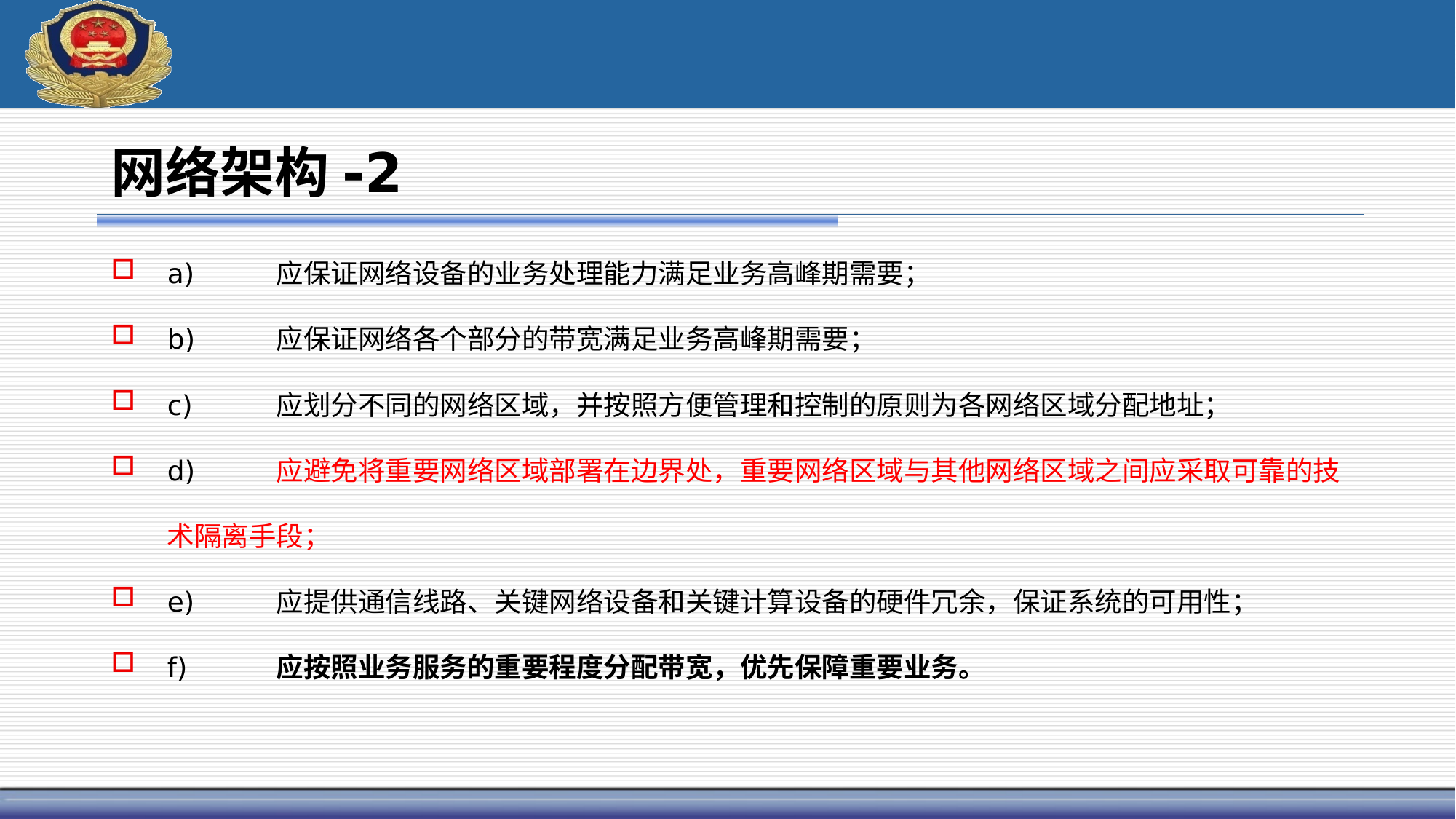

# 网络架构-2
a)	应保证网络设备的业务处理能力满足业务高峰期需要；
b)	应保证网络各个部分的带宽满足业务高峰期需要；
c)	应划分不同的网络区域，并按照方便管理和控制的原则为各网络区域分配地址；
d)	应避免将重要网络区域部署在边界处，重要网络区域与其他网络区域之间应采取可靠的技术隔离手段；
e)	应提供通信线路、关键网络设备和关键计算设备的硬件冗余，保证系统的可用性；
f)	应按照业务服务的重要程度分配带宽，优先保障重要业务。
45